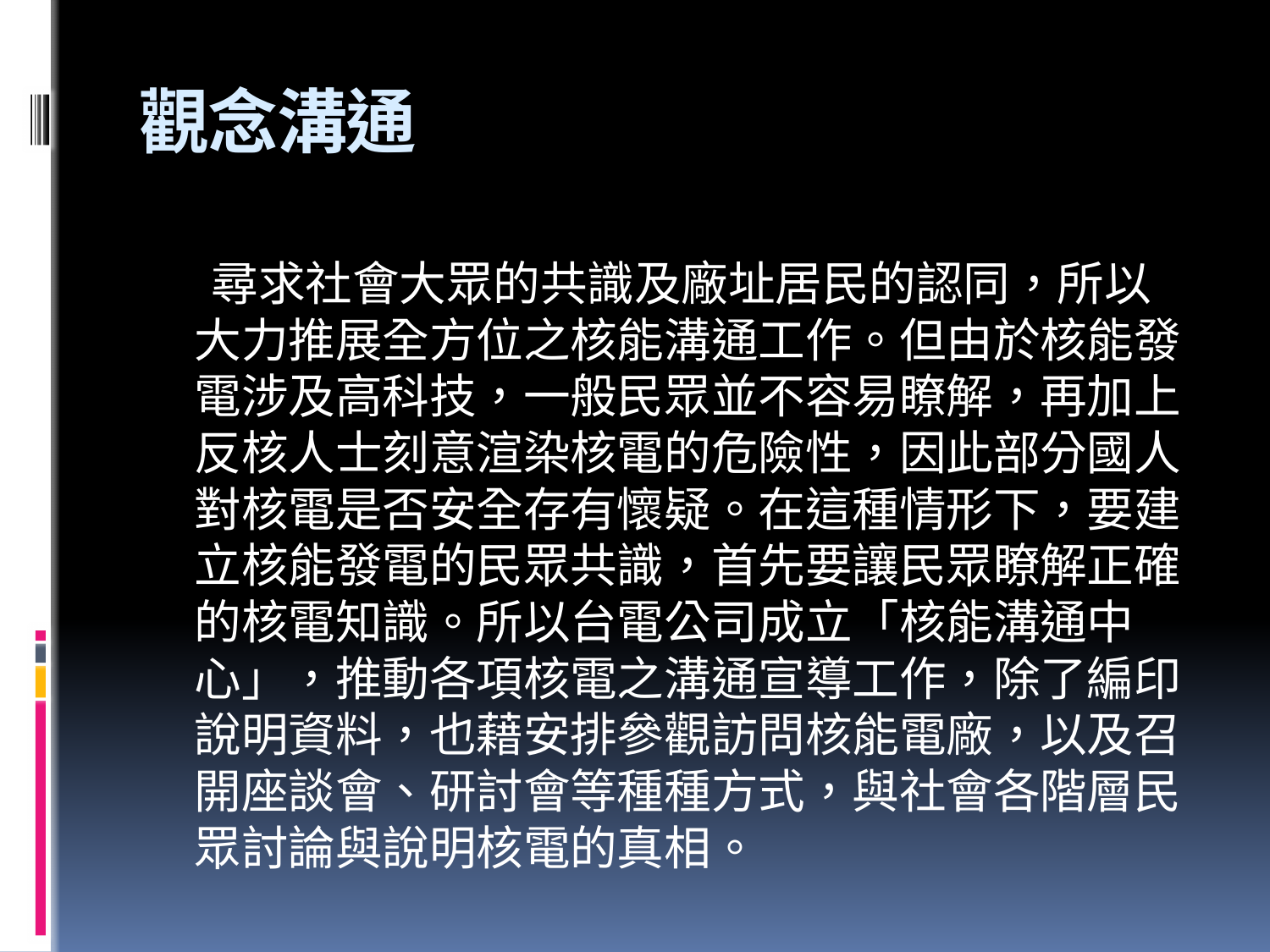

# 觀念溝通
     尋求社會大眾的共識及廠址居民的認同，所以大力推展全方位之核能溝通工作。但由於核能發電涉及高科技，一般民眾並不容易瞭解，再加上反核人士刻意渲染核電的危險性，因此部分國人對核電是否安全存有懷疑。在這種情形下，要建立核能發電的民眾共識，首先要讓民眾瞭解正確的核電知識。所以台電公司成立「核能溝通中心」，推動各項核電之溝通宣導工作，除了編印說明資料，也藉安排參觀訪問核能電廠，以及召開座談會、研討會等種種方式，與社會各階層民眾討論與說明核電的真相。